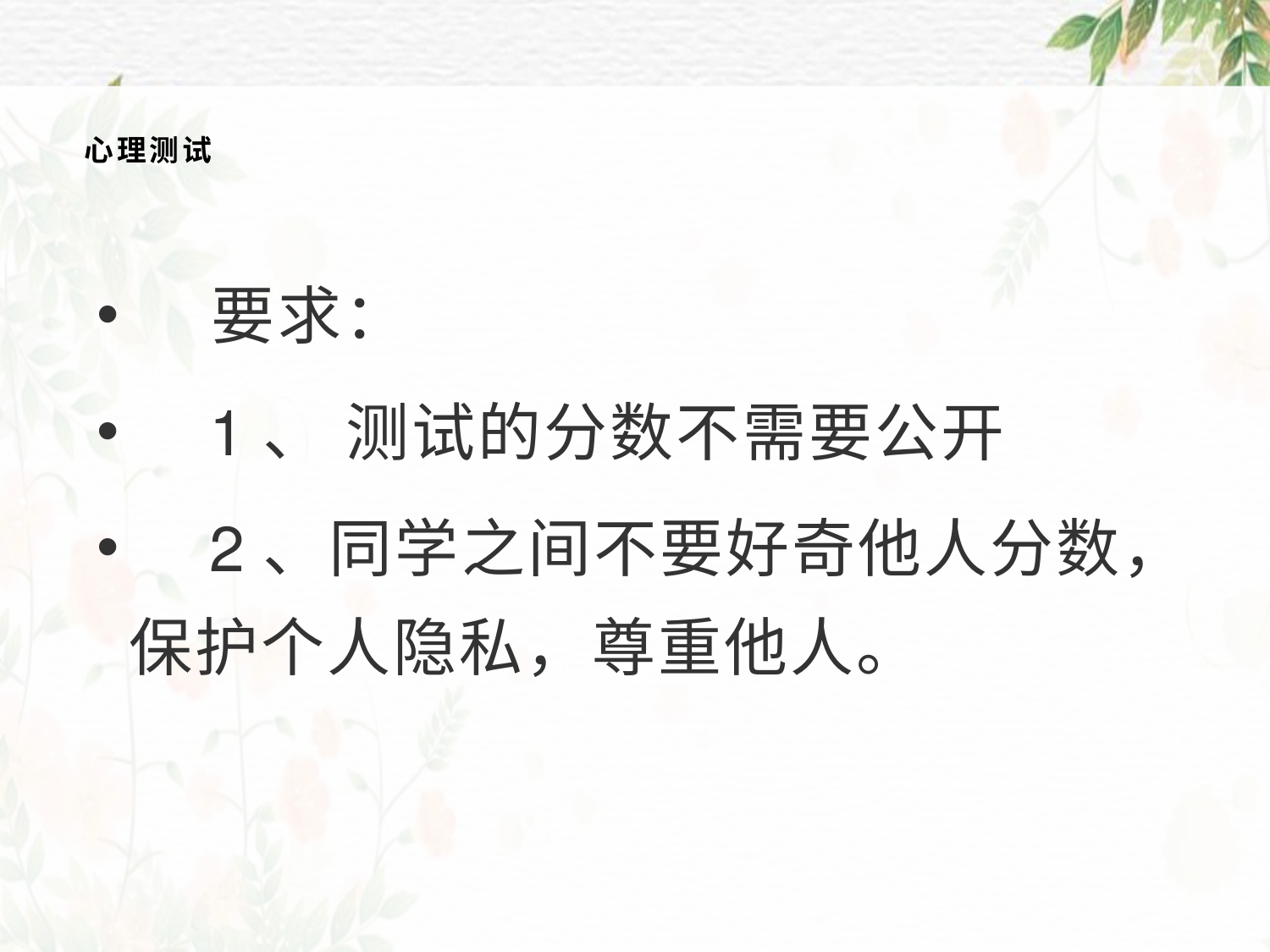

# 心理测试
    要求：
    1、 测试的分数不需要公开
    2、同学之间不要好奇他人分数，保护个人隐私，尊重他人。